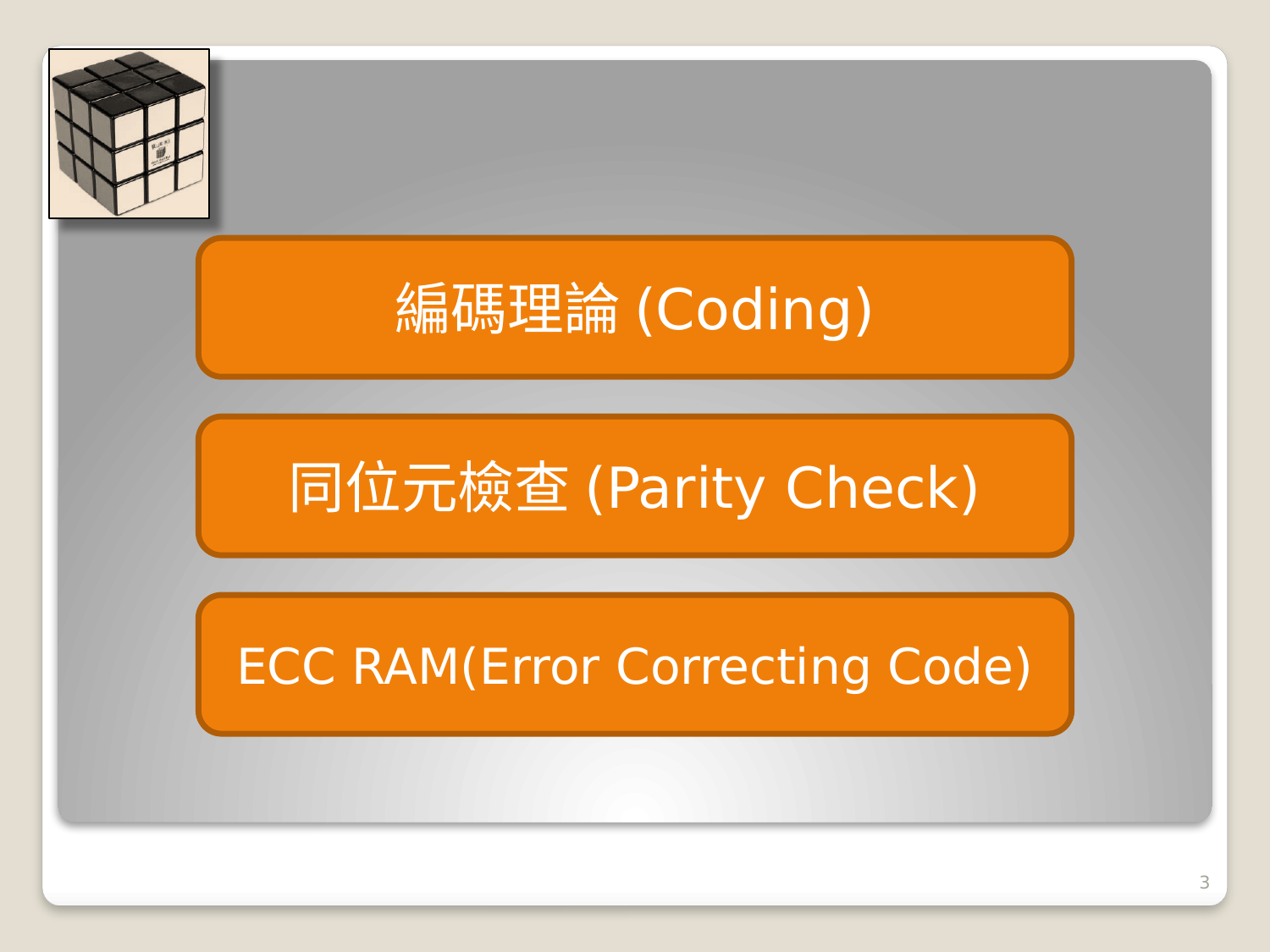

#

編碼理論(Coding)
同位元檢查(Parity Check)
ECC RAM(Error Correcting Code)
3